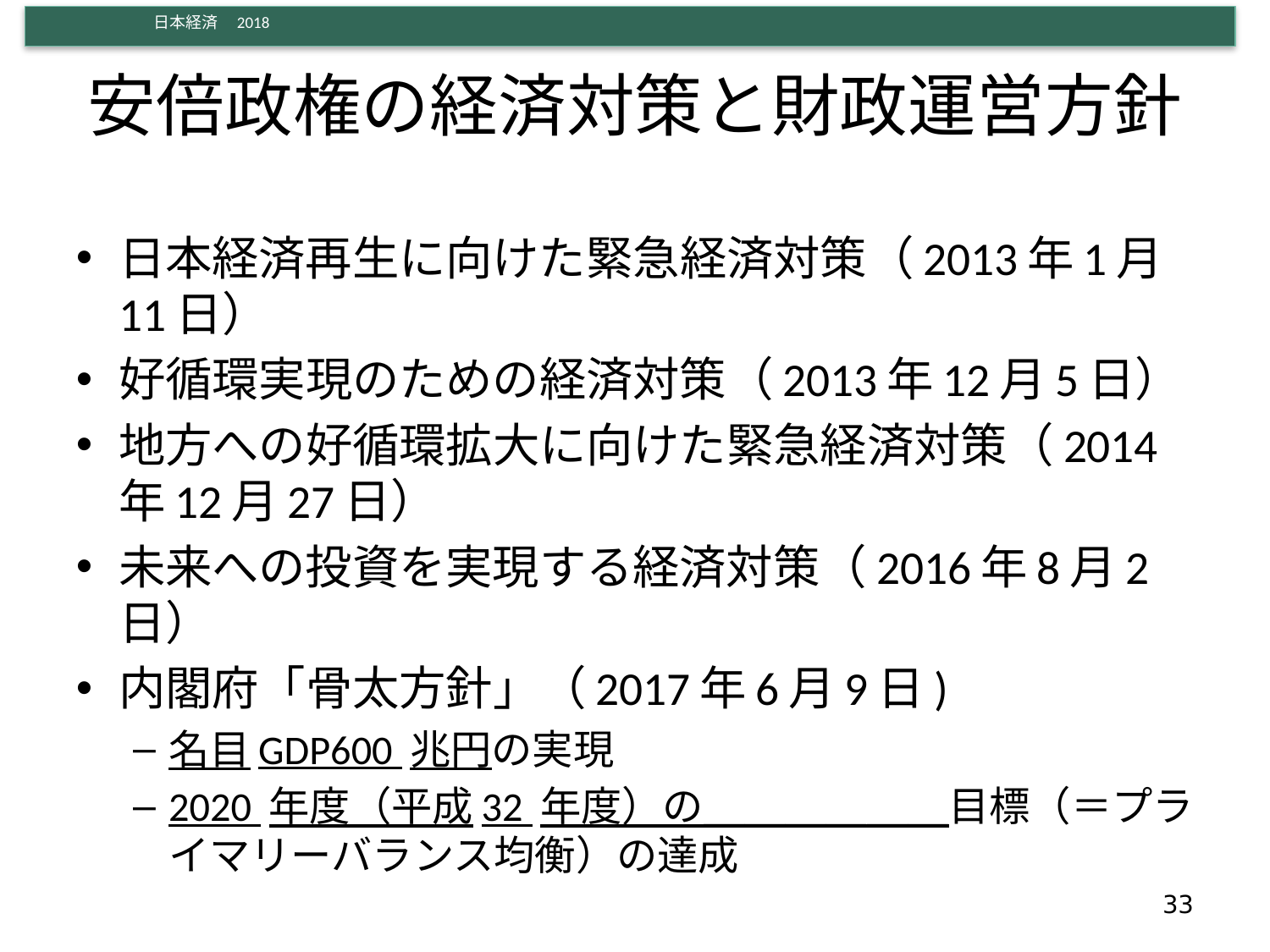

# 安倍政権の経済対策と財政運営方針
日本経済再生に向けた緊急経済対策（2013年1月11日）
好循環実現のための経済対策（2013年12月5日）
地方への好循環拡大に向けた緊急経済対策（2014年12月27日）
未来への投資を実現する経済対策（2016年8月2日）
内閣府「骨太方針」（2017年6月9日)
名目GDP600 兆円の実現
2020 年度（平成32 年度）の＿＿＿＿＿＿目標（＝プライマリーバランス均衡）の達成

33